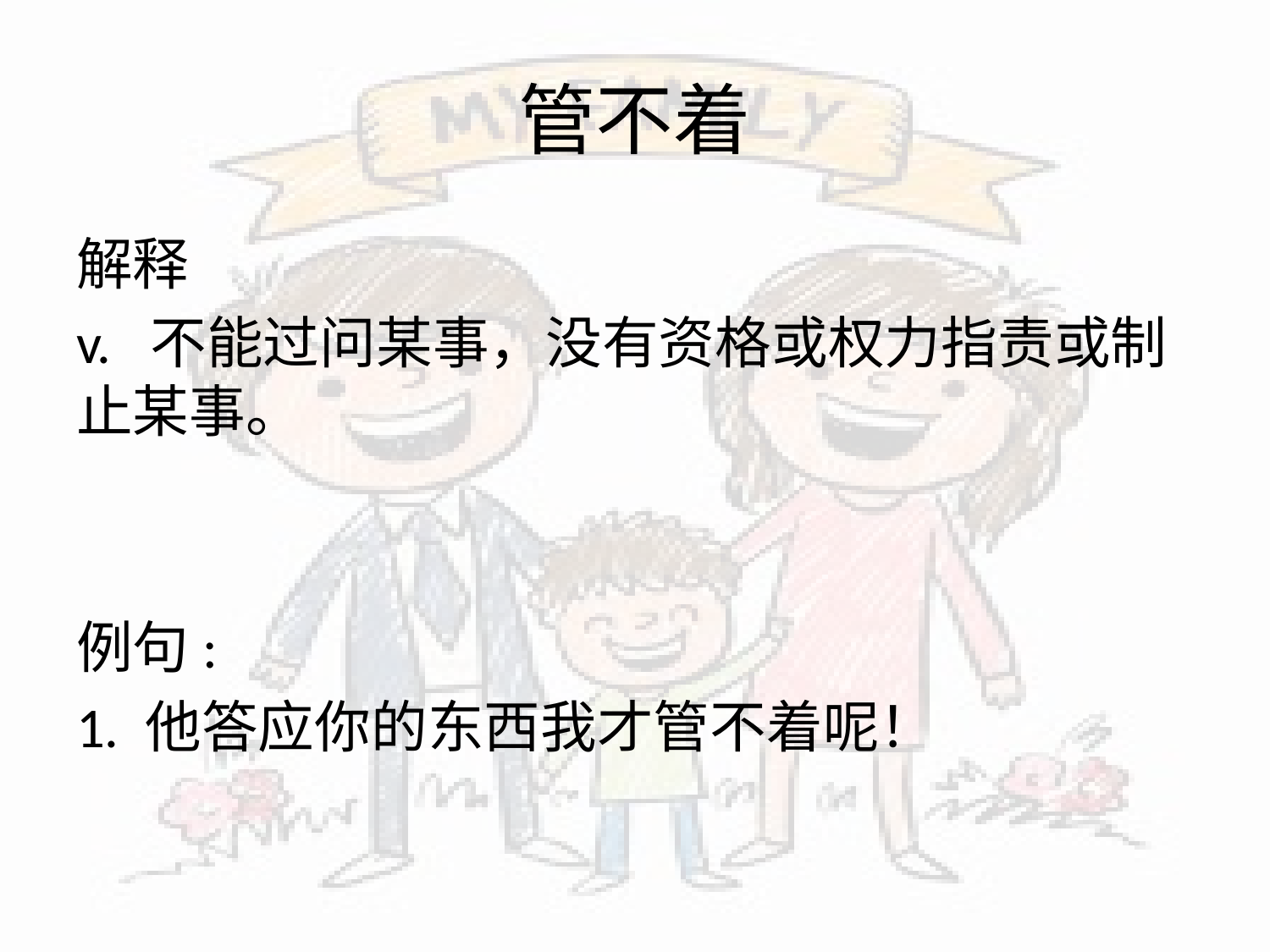

# 管不着
解释
v.  不能过问某事，没有资格或权力指责或制止某事。

例句:
1. 他答应你的东西我才管不着呢！